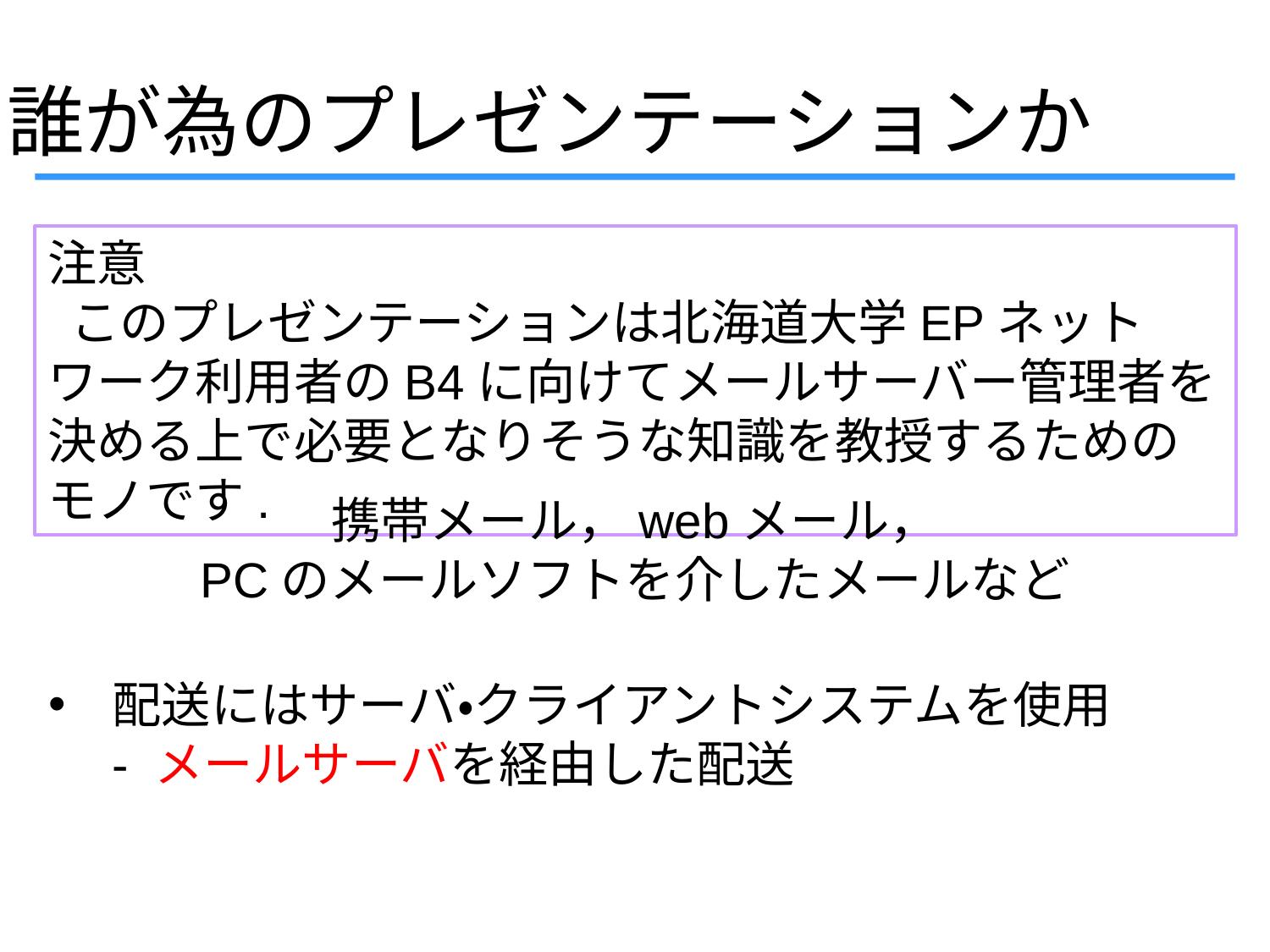

誰が為のプレゼンテーションか

注意
 このプレゼンテーションは北海道大学EPネットワーク利用者のB4に向けてメールサーバー管理者を決める上で必要となりそうな知識を教授するためのモノです.
携帯メール，webメール，
PCのメールソフトを介したメールなど
配送にはサーバ・クライアントシステムを使用
- メールサーバを経由した配送